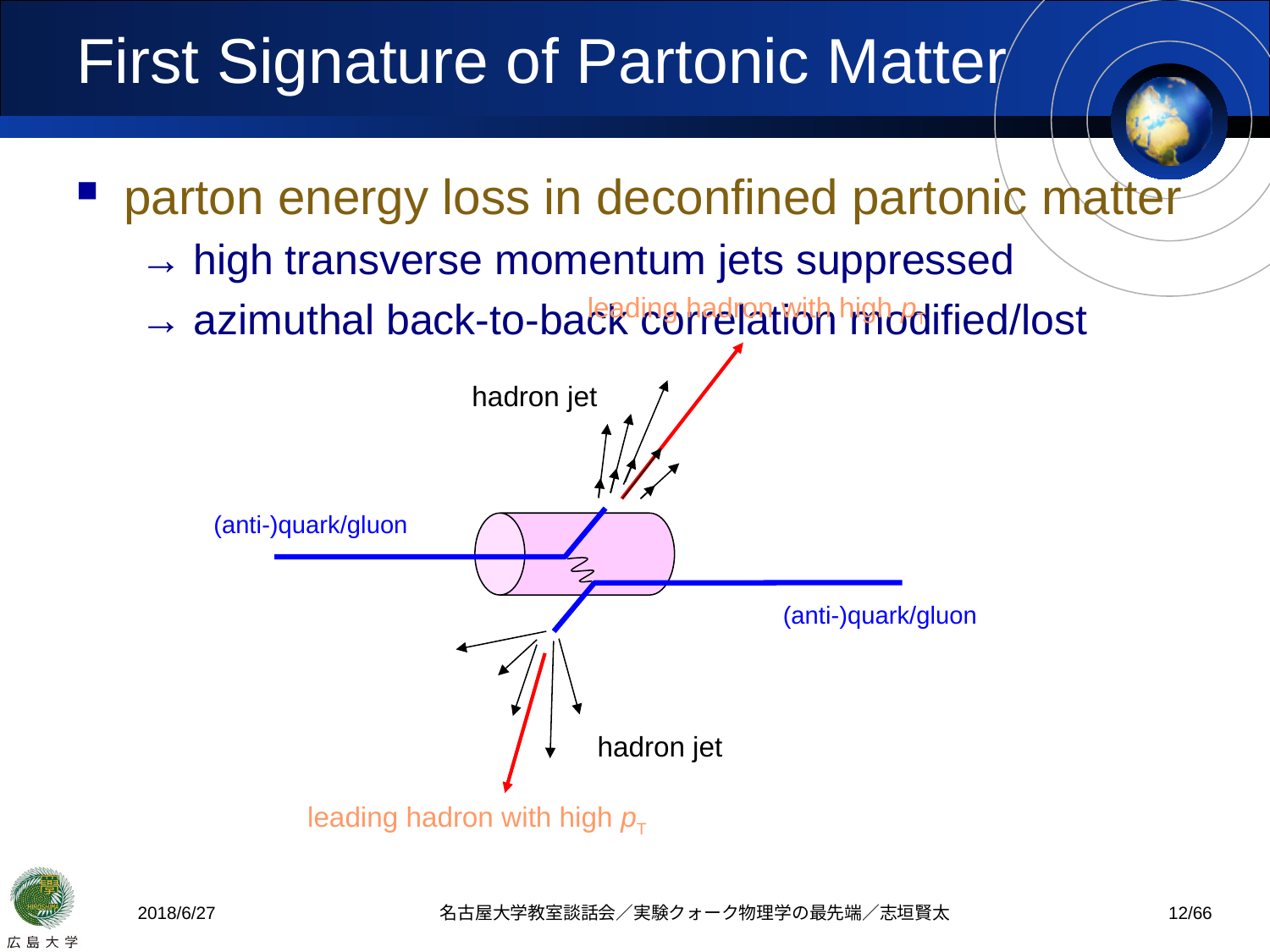

# First Signature of Partonic Matter
parton energy loss in deconfined partonic matter
→ high transverse momentum jets suppressed
→ azimuthal back-to-back correlation modified/lost
leading hadron with high pT

hadron jet

(anti-)quark/gluon

(anti-)quark/gluon

hadron jet
leading hadron with high pT
2018/6/27
名古屋大学教室談話会／実験クォーク物理学の最先端／志垣賢太
12/66